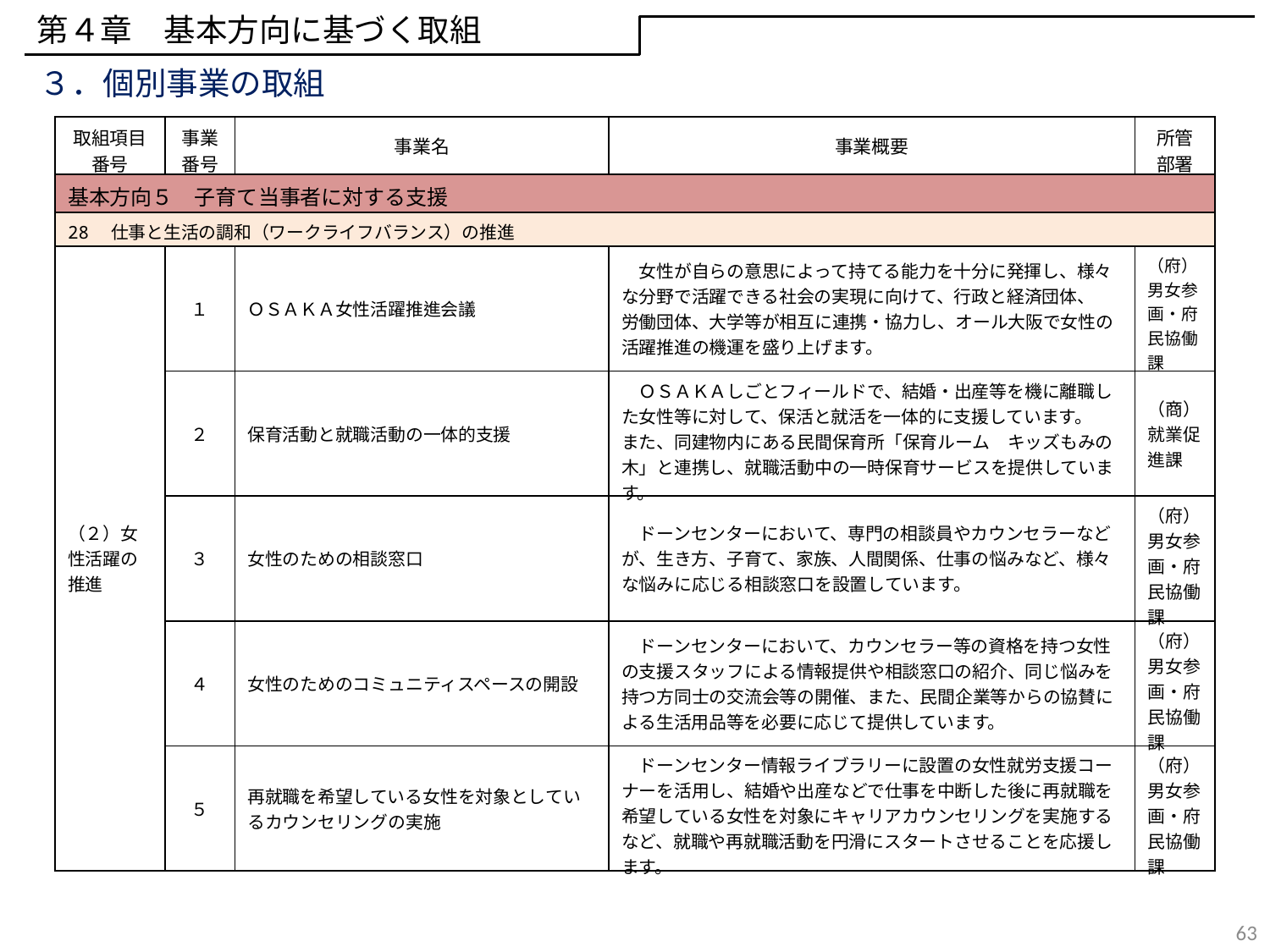

第４章　基本方向に基づく取組
３．個別事業の取組
| 取組項目 番号 | 事業 番号 | 事業名 | 事業概要 | 所管 部署 |
| --- | --- | --- | --- | --- |
| 基本方向５　子育て当事者に対する支援 |  |  |  |  |
| 28　仕事と生活の調和（ワークライフバランス）の推進 |  |  |  |  |
| （２）女性活躍の推進 | １ | ＯＳＡＫＡ女性活躍推進会議 | 女性が自らの意思によって持てる能力を十分に発揮し、様々な分野で活躍できる社会の実現に向けて、行政と経済団体、 労働団体、大学等が相互に連携・協力し、オール大阪で女性の活躍推進の機運を盛り上げます。 | （府）男女参画・府民協働課 |
|  | ２ | 保育活動と就職活動の一体的支援 | ＯＳＡＫＡしごとフィールドで、結婚・出産等を機に離職した女性等に対して、保活と就活を一体的に支援しています。 また、同建物内にある民間保育所「保育ルーム　キッズもみの木」と連携し、就職活動中の一時保育サービスを提供しています。 | （商）就業促進課 |
|  | ３ | 女性のための相談窓口 | ドーンセンターにおいて、専門の相談員やカウンセラーなどが、生き方、子育て、家族、人間関係、仕事の悩みなど、様々な悩みに応じる相談窓口を設置しています。 | （府）男女参画・府民協働課 |
|  | ４ | 女性のためのコミュニティスペースの開設 | ドーンセンターにおいて、カウンセラー等の資格を持つ女性の支援スタッフによる情報提供や相談窓口の紹介、同じ悩みを持つ方同士の交流会等の開催、また、民間企業等からの協賛による生活用品等を必要に応じて提供しています。 | （府）男女参画・府民協働課 |
|  | ５ | 再就職を希望している女性を対象としているカウンセリングの実施 | ドーンセンター情報ライブラリーに設置の女性就労支援コーナーを活用し、結婚や出産などで仕事を中断した後に再就職を希望している女性を対象にキャリアカウンセリングを実施するなど、就職や再就職活動を円滑にスタートさせることを応援します。 | （府）男女参画・府民協働課 |
63